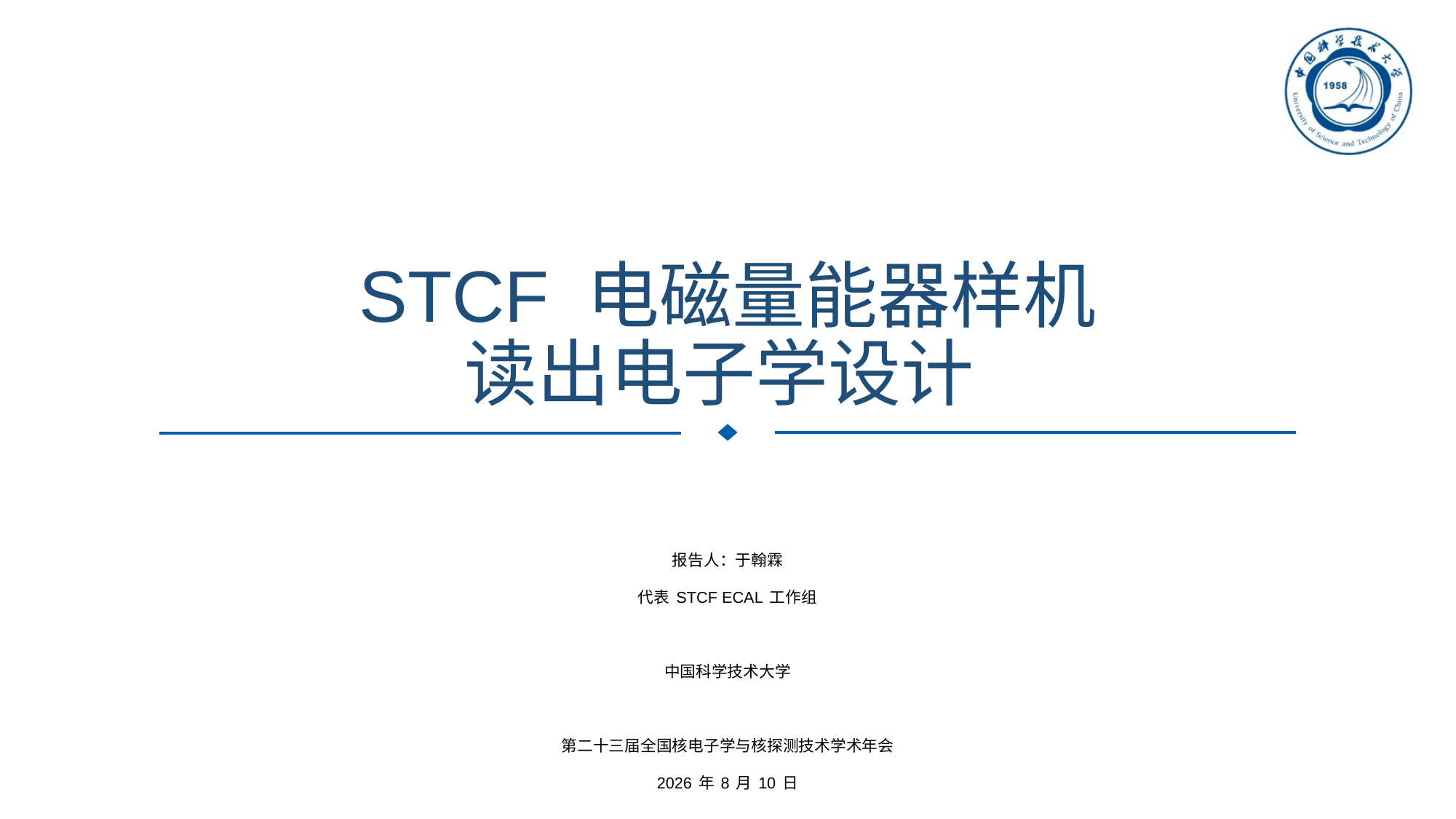

# STCF 电磁量能器样机 读出电子学设计
报告人：于翰霖
代表STCF ECAL工作组

中国科学技术大学

第二十三届全国核电子学与核探测技术学术年会
2026年8月10日